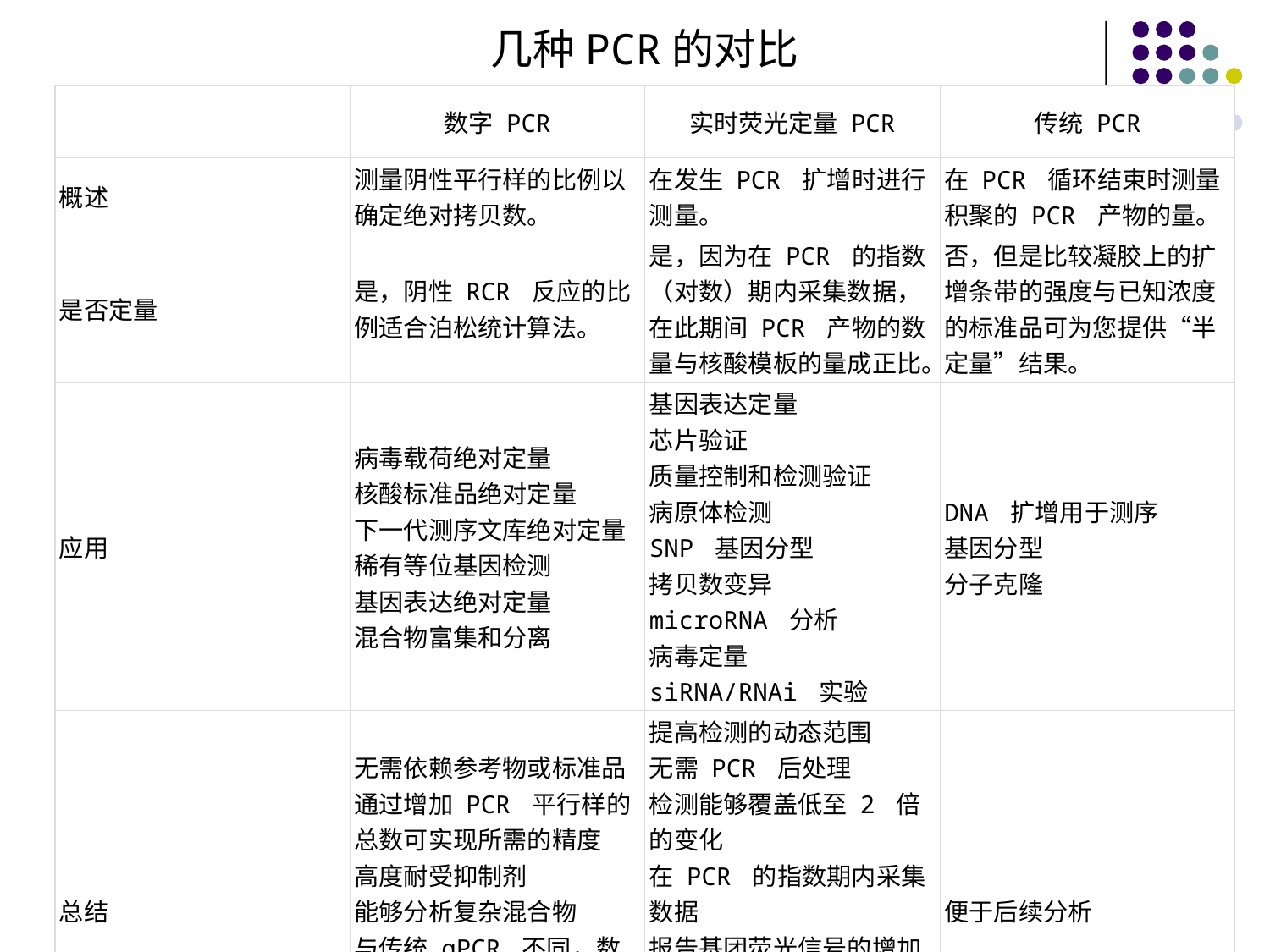

几种PCR的对比
|  | 数字 PCR | 实时荧光定量 PCR | 传统 PCR |
| --- | --- | --- | --- |
| 概述 | 测量阴性平行样的比例以确定绝对拷贝数。 | 在发生 PCR 扩增时进行测量。 | 在 PCR 循环结束时测量积聚的 PCR 产物的量。 |
| 是否定量 | 是，阴性 RCR 反应的比例适合泊松统计算法。 | 是，因为在 PCR 的指数（对数）期内采集数据，在此期间 PCR 产物的数量与核酸模板的量成正比。 | 否，但是比较凝胶上的扩增条带的强度与已知浓度的标准品可为您提供“半定量”结果。 |
| 应用 | 病毒载荷绝对定量 核酸标准品绝对定量 下一代测序文库绝对定量 稀有等位基因检测 基因表达绝对定量 混合物富集和分离 | 基因表达定量 芯片验证 质量控制和检测验证 病原体检测 SNP 基因分型 拷贝数变异 microRNA 分析 病毒定量 siRNA/RNAi 实验 | DNA 扩增用于测序 基因分型 分子克隆 |
| 总结 | 无需依赖参考物或标准品 通过增加 PCR 平行样的总数可实现所需的精度 高度耐受抑制剂 能够分析复杂混合物 与传统 qPCR 不同，数字 PCR 对出现的拷贝数呈线性反应，可以检测到较小倍数变化的差异。 | 提高检测的动态范围 无需 PCR 后处理 检测能够覆盖低至 2 倍的变化 在 PCR 的指数期内采集数据 报告基团荧光信号的增加与生成的扩增子数量成正比 裂解探针提供扩增子的永久裂解记录 | 便于后续分析 |